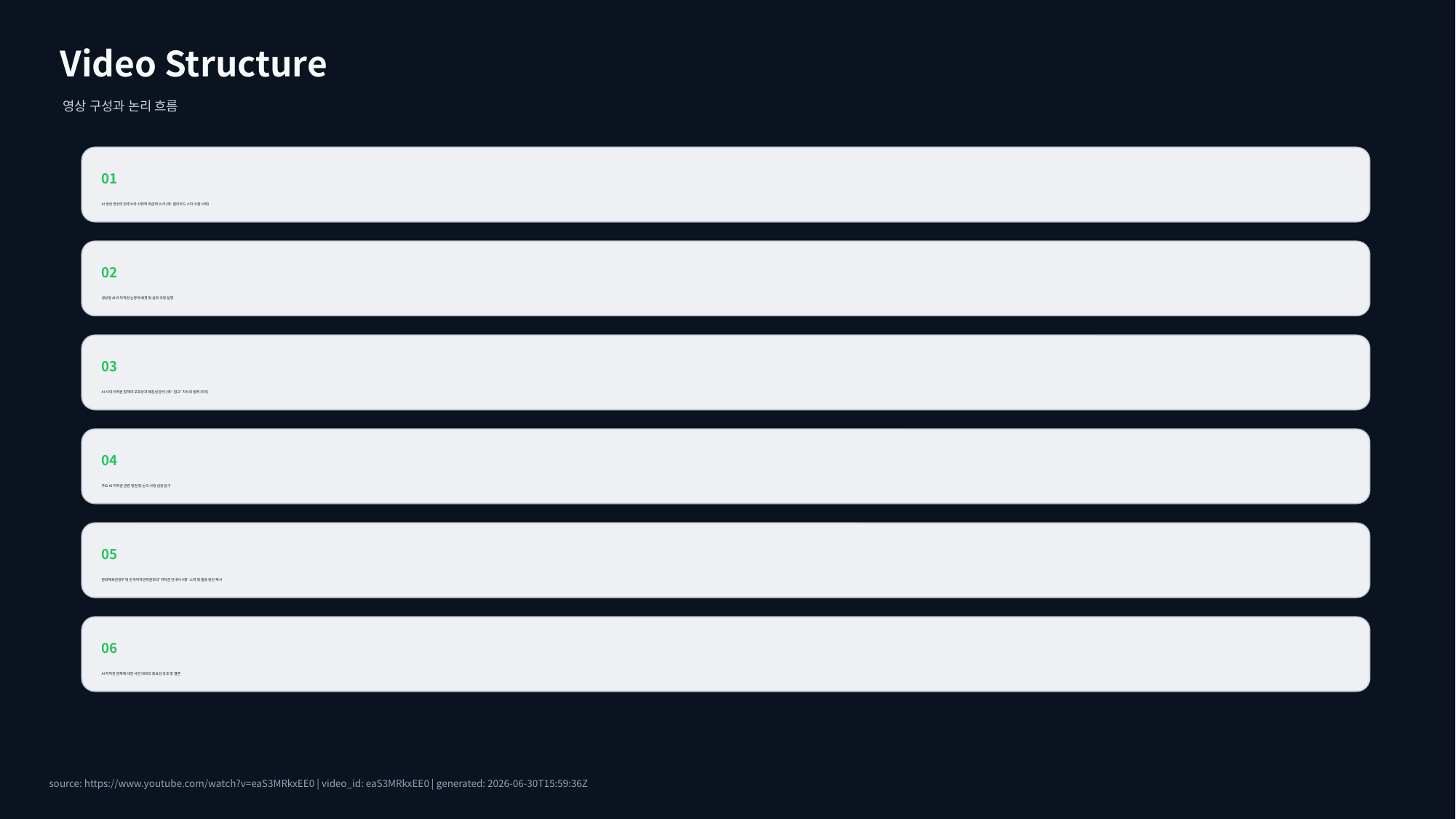

Video Structure
영상 구성과 논리 흐름

01
AI 생성 영상의 현주소와 사회적 파급력 소개 (예: 할리우드 스타 소환 사례)

02
생성형 AI와 저작권 논쟁의 배경 및 심화 과정 설명

03
AI 시대 저작권 침해의 모호성과 복잡성 분석 (예: '참고' 지시의 법적 의미)

04
주요 AI 저작권 관련 쟁점 및 논의 사항 심층 탐구

05
문화체육관광부 및 한국저작권위원회의 '저작권 안내서 4종' 소개 및 활용 방안 제시

06
AI 저작권 문제에 대한 사전 대비의 중요성 강조 및 결론
source: https://www.youtube.com/watch?v=eaS3MRkxEE0 | video_id: eaS3MRkxEE0 | generated: 2026-06-30T15:59:36Z